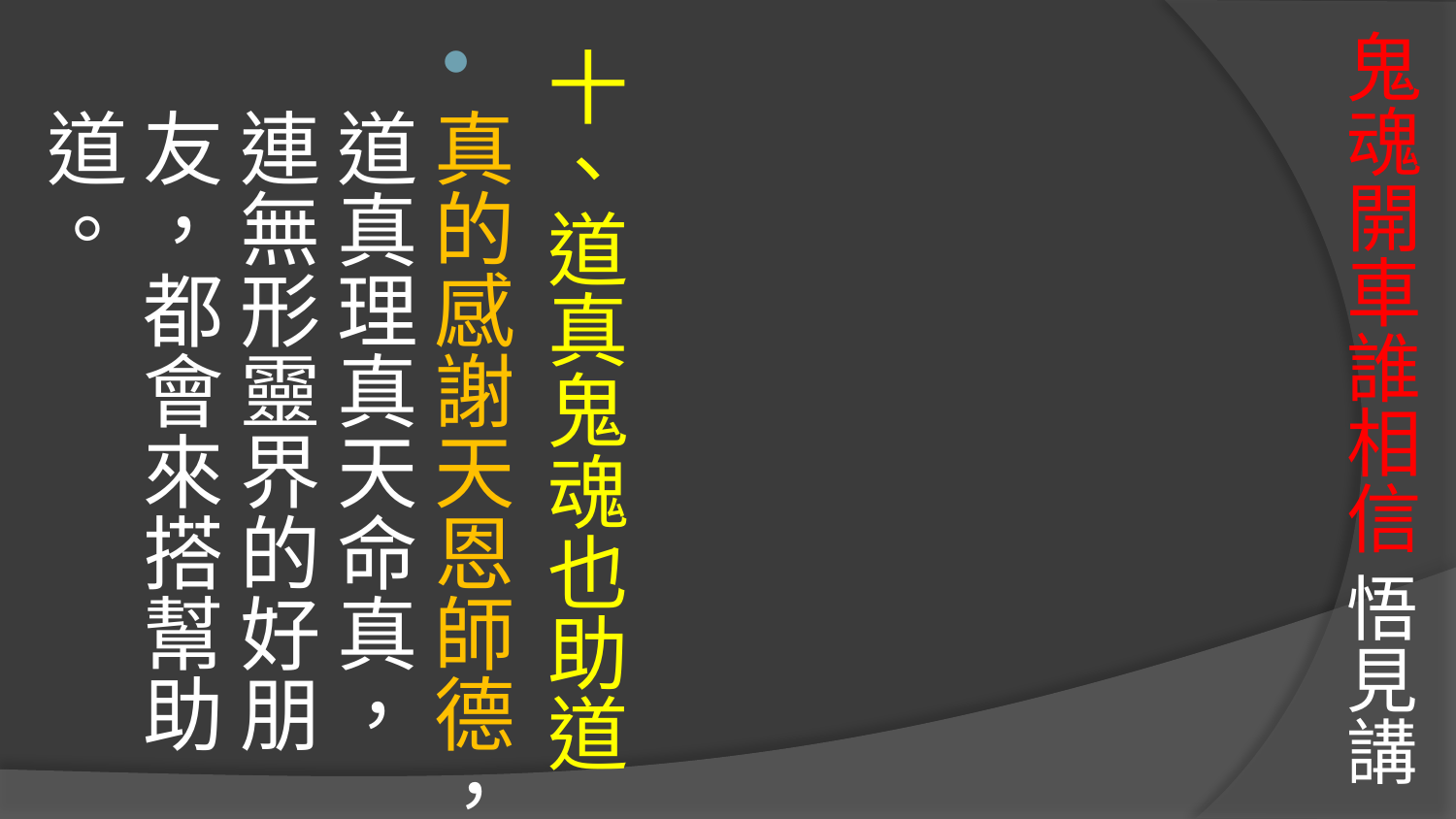

# 鬼魂開車誰相信 悟見講
十、道真鬼魂也助道
真的感謝天恩師德，道真理真天命真，連無形靈界的好朋友，都會來搭幫助道。